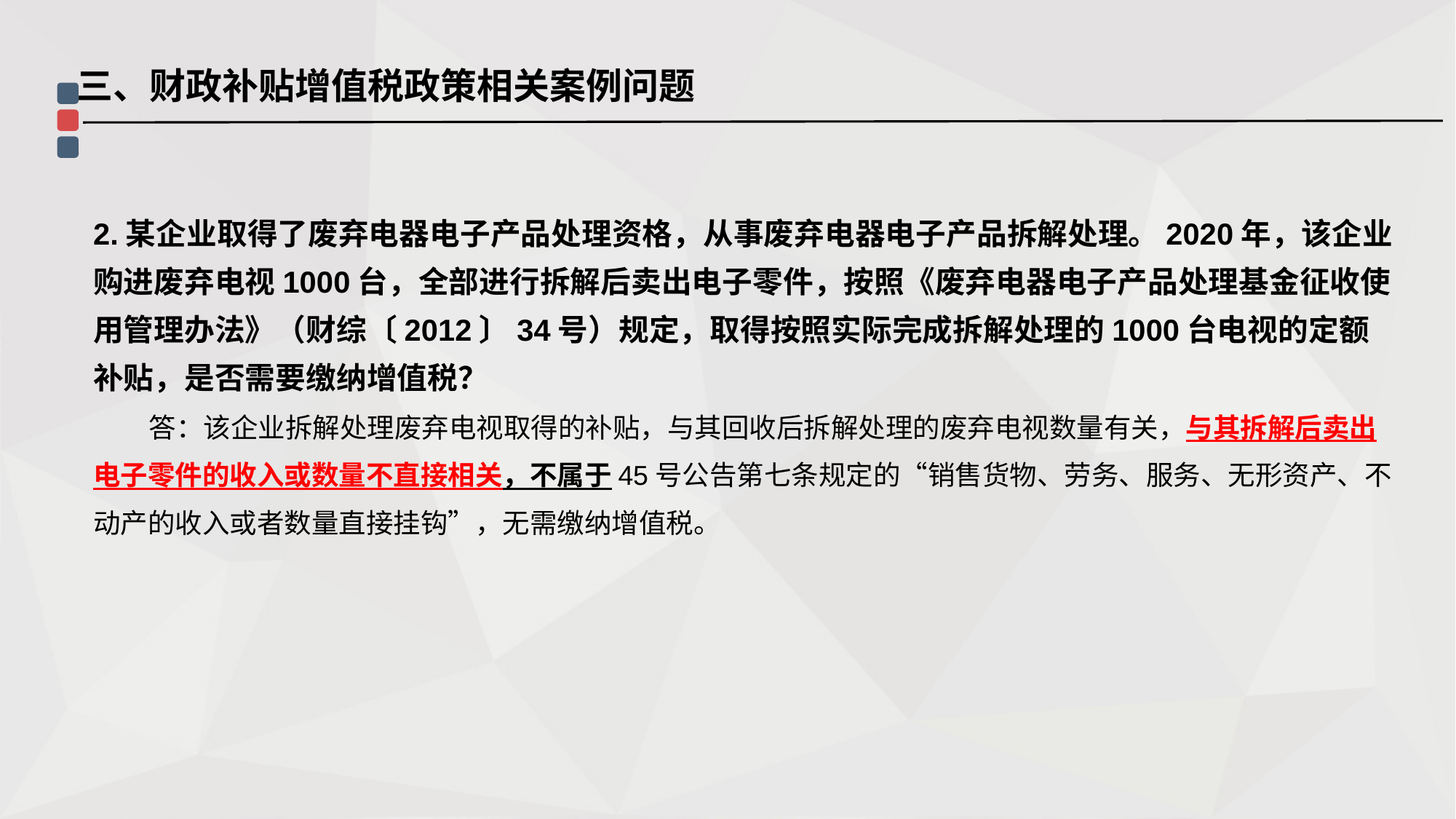

三、财政补贴增值税政策相关案例问题
2.某企业取得了废弃电器电子产品处理资格，从事废弃电器电子产品拆解处理。2020年，该企业购进废弃电视1000台，全部进行拆解后卖出电子零件，按照《废弃电器电子产品处理基金征收使用管理办法》（财综〔2012〕34号）规定，取得按照实际完成拆解处理的1000台电视的定额补贴，是否需要缴纳增值税？
        答：该企业拆解处理废弃电视取得的补贴，与其回收后拆解处理的废弃电视数量有关，与其拆解后卖出电子零件的收入或数量不直接相关，不属于45号公告第七条规定的“销售货物、劳务、服务、无形资产、不动产的收入或者数量直接挂钩”，无需缴纳增值税。